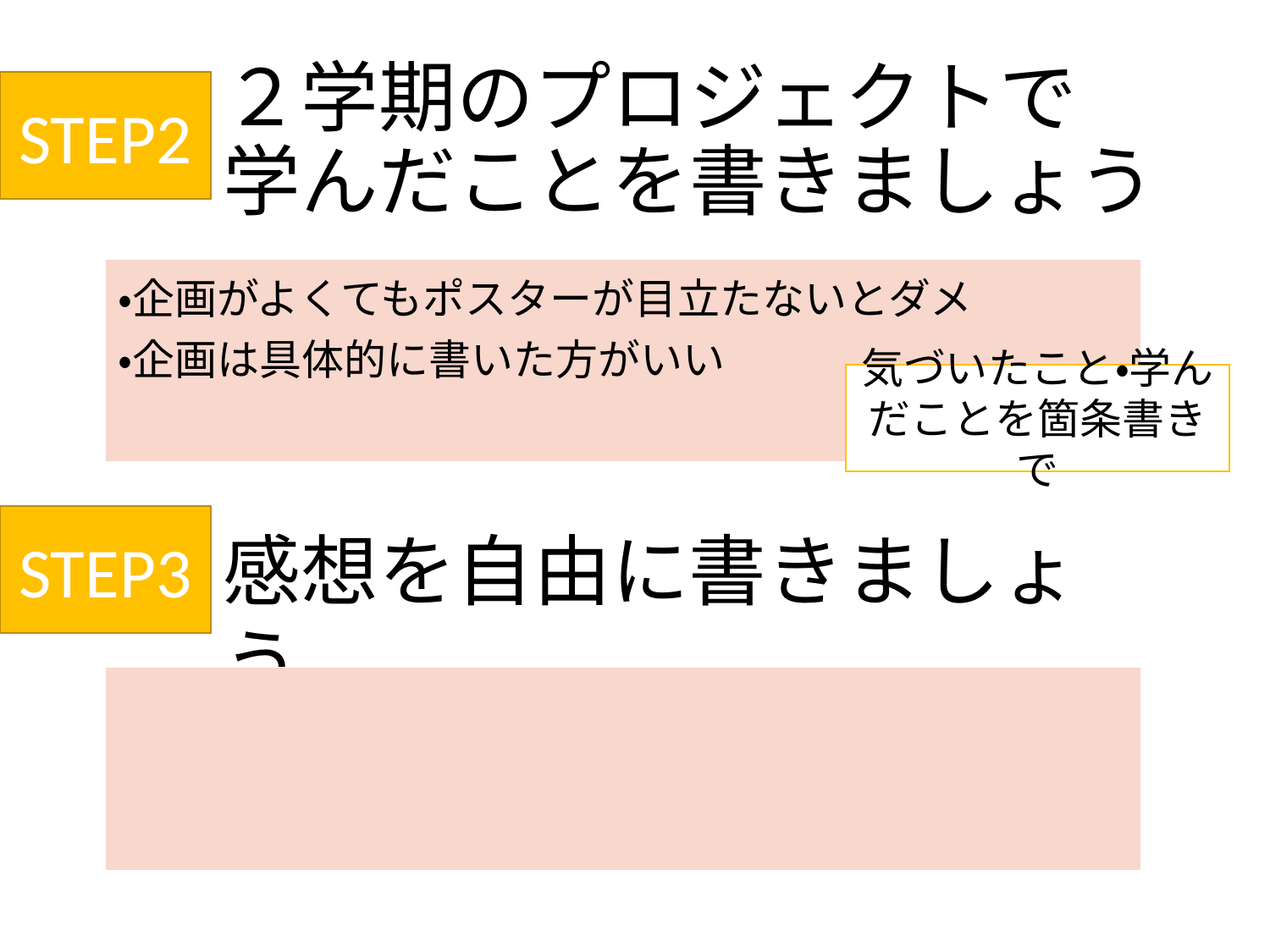

# ２学期のプロジェクトで 学んだことを書きましょう
STEP2
| ・企画がよくてもポスターが目立たないとダメ ・企画は具体的に書いた方がいい |
| --- |
気づいたこと・学んだことを箇条書きで
STEP3
感想を自由に書きましょう
|  |
| --- |